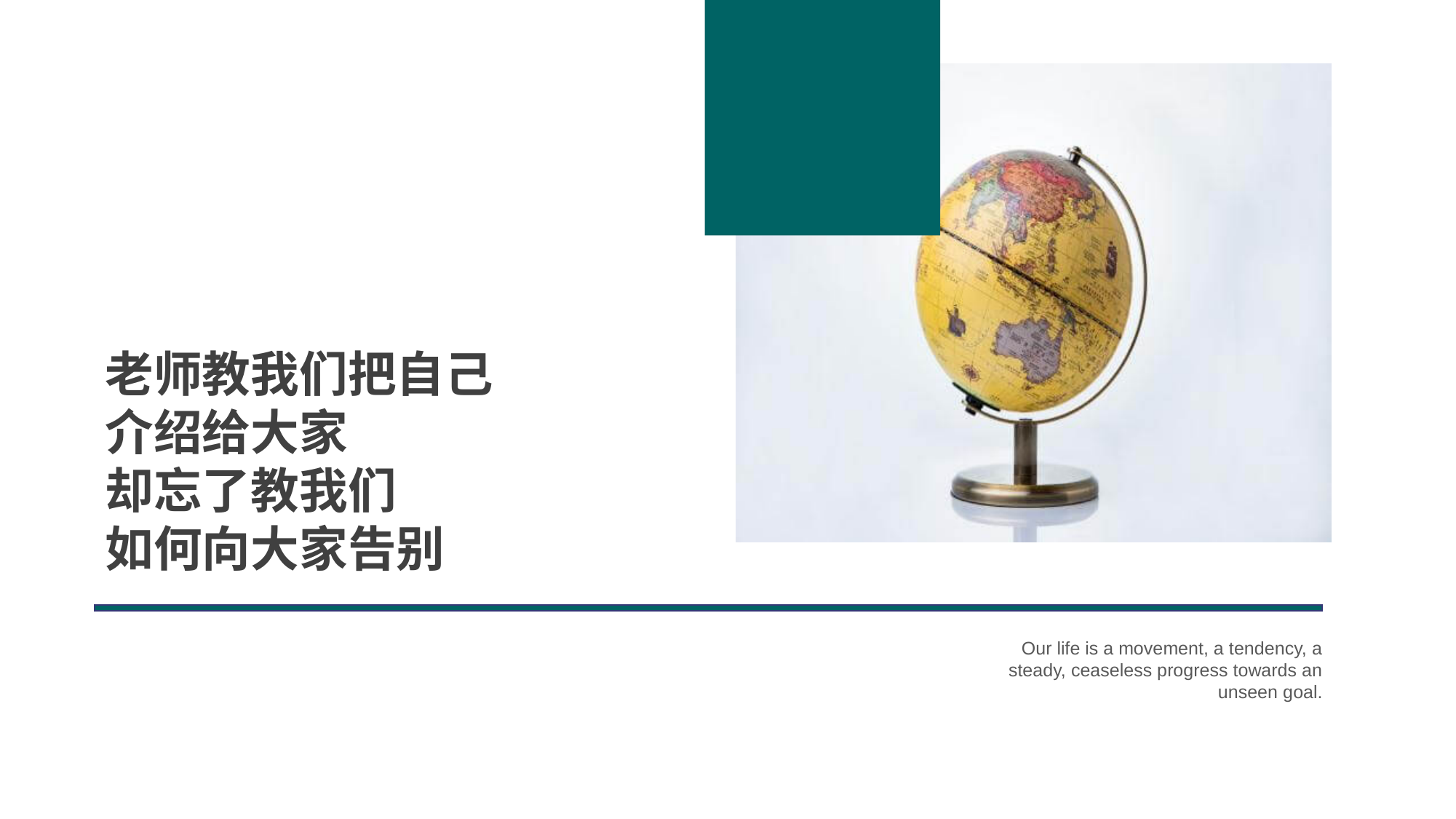

老师教我们把自己
介绍给大家
却忘了教我们
如何向大家告别

Our life is a movement, a tendency, a steady, ceaseless progress towards an unseen goal.